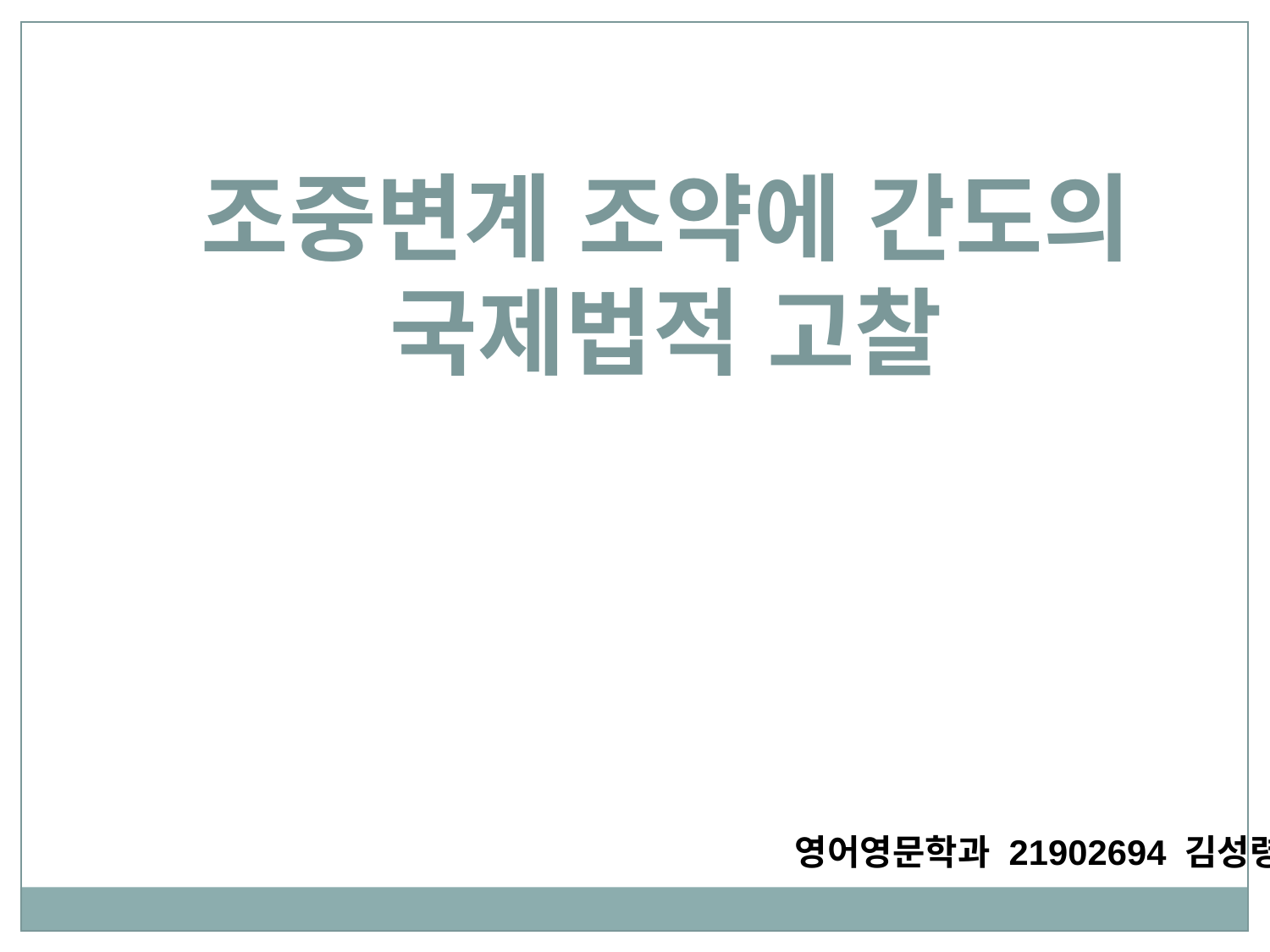

조중변계 조약에 간도의 국제법적 고찰
영어영문학과 21902694 김성령